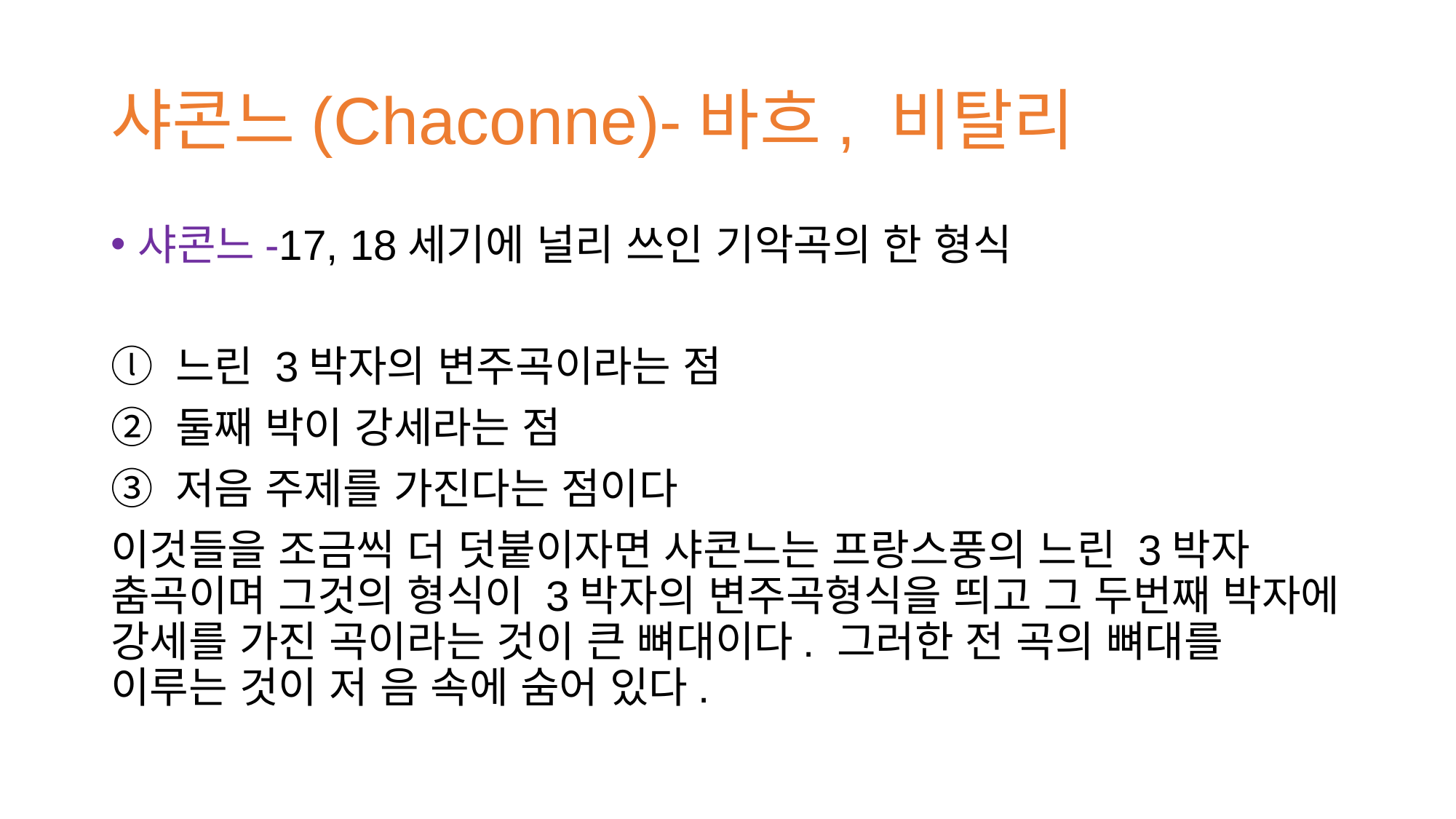

# 샤콘느(Chaconne)-바흐, 비탈리
샤콘느-17, 18세기에 널리 쓰인 기악곡의 한 형식

ⓛ 느린 3박자의 변주곡이라는 점
② 둘째 박이 강세라는 점
③ 저음 주제를 가진다는 점이다
이것들을 조금씩 더 덧붙이자면 샤콘느는 프랑스풍의 느린 3박자 춤곡이며 그것의 형식이 3박자의 변주곡형식을 띄고 그 두번째 박자에 강세를 가진 곡이라는 것이 큰 뼈대이다. 그러한 전 곡의 뼈대를 이루는 것이 저 음 속에 숨어 있다.